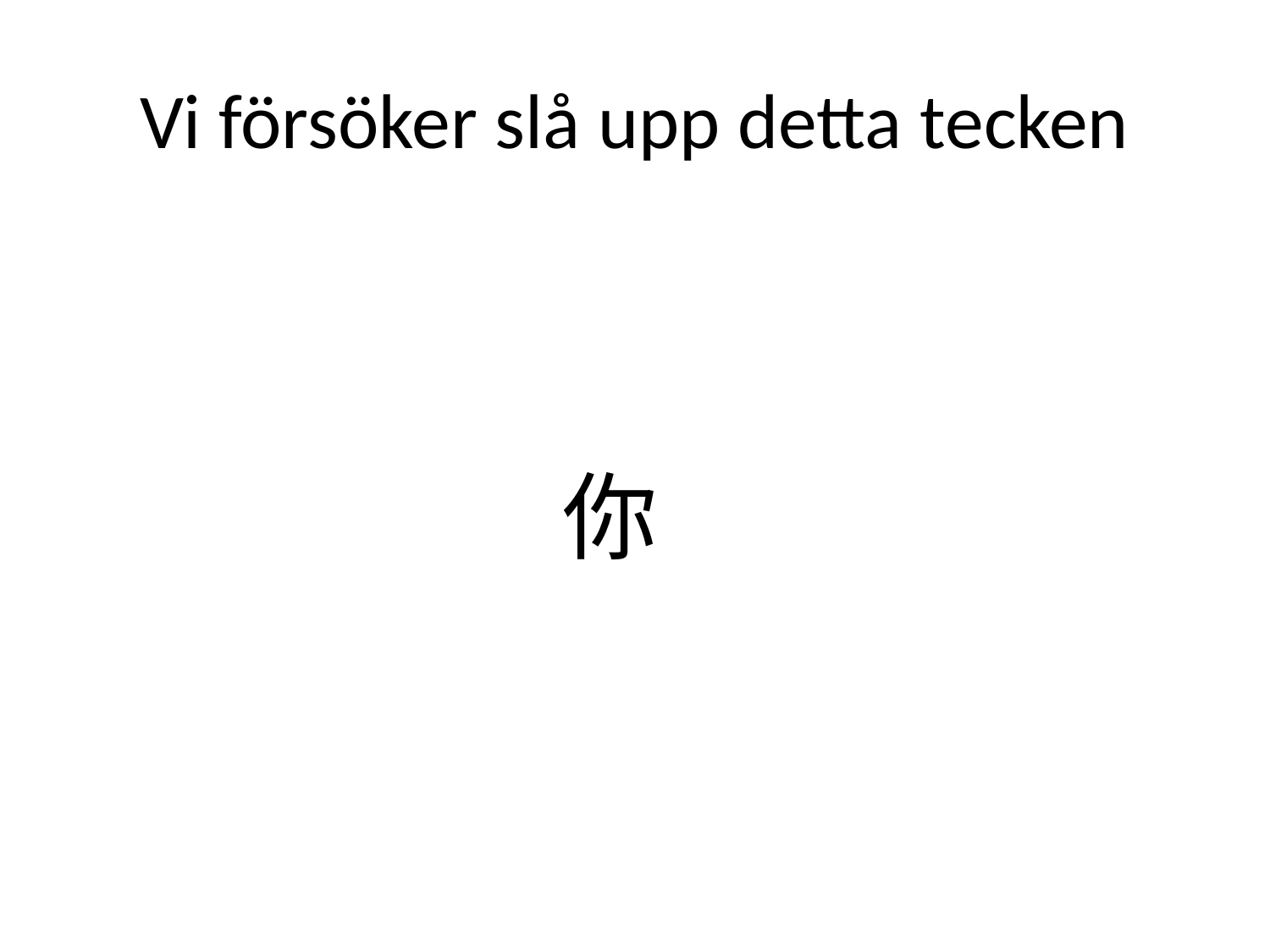

# Vi försöker slå upp detta tecken
你